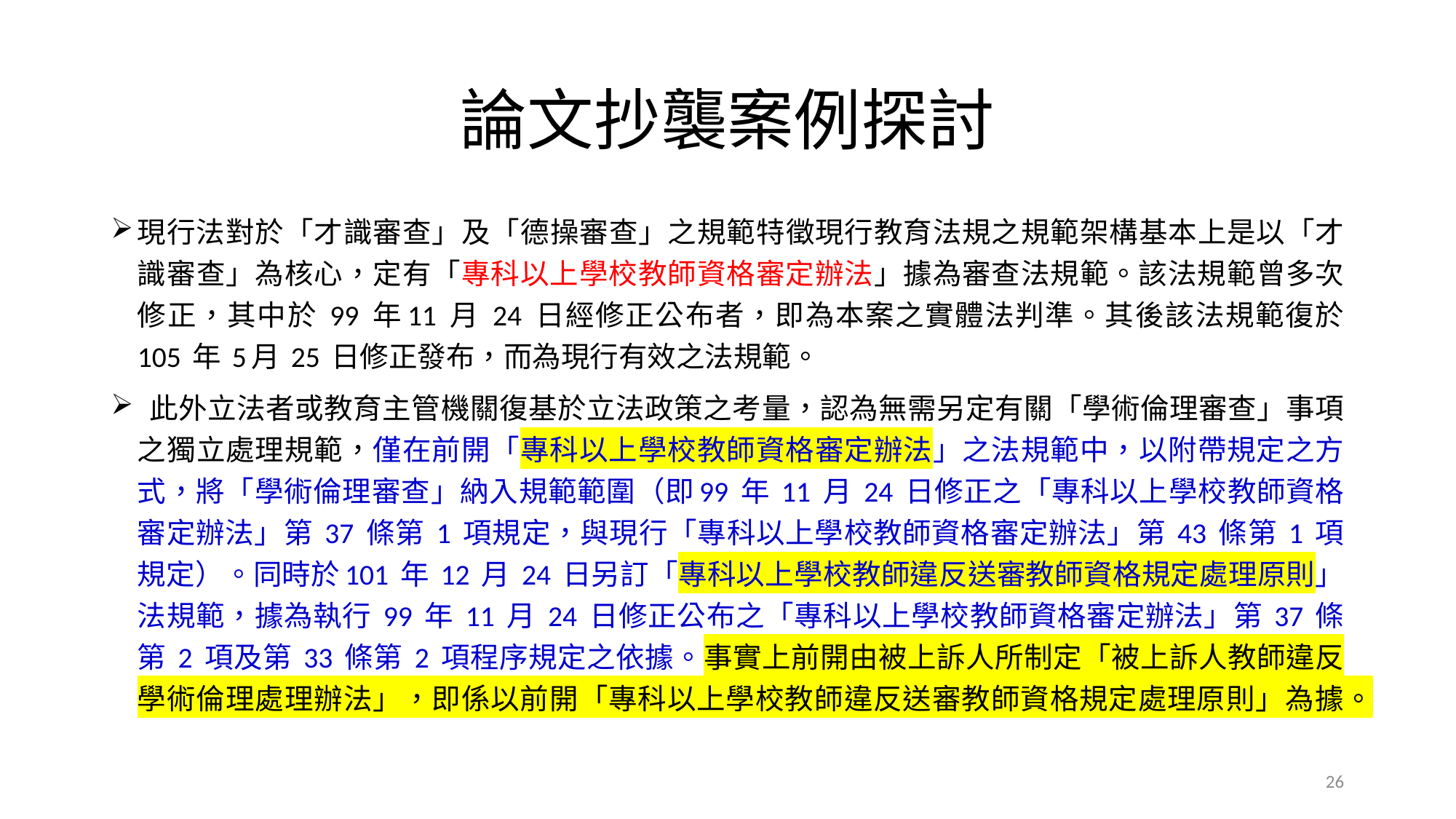

# 論文抄襲案例探討
現行法對於「才識審查」及「德操審查」之規範特徵現行教育法規之規範架構基本上是以「才識審查」為核心，定有「專科以上學校教師資格審定辦法」據為審查法規範。該法規範曾多次修正，其中於 99 年11 月 24 日經修正公布者，即為本案之實體法判準。其後該法規範復於 105 年 5月 25 日修正發布，而為現行有效之法規範。
 此外立法者或教育主管機關復基於立法政策之考量，認為無需另定有關「學術倫理審查」事項之獨立處理規範，僅在前開「專科以上學校教師資格審定辦法」之法規範中，以附帶規定之方式，將「學術倫理審查」納入規範範圍（即99 年 11 月 24 日修正之「專科以上學校教師資格審定辦法」第 37 條第 1 項規定，與現行「專科以上學校教師資格審定辦法」第 43 條第 1 項規定）。同時於101 年 12 月 24 日另訂「專科以上學校教師違反送審教師資格規定處理原則」法規範，據為執行 99 年 11 月 24 日修正公布之「專科以上學校教師資格審定辦法」第 37 條第 2 項及第 33 條第 2 項程序規定之依據。事實上前開由被上訴人所制定「被上訴人教師違反學術倫理處理辦法」，即係以前開「專科以上學校教師違反送審教師資格規定處理原則」為據。

26